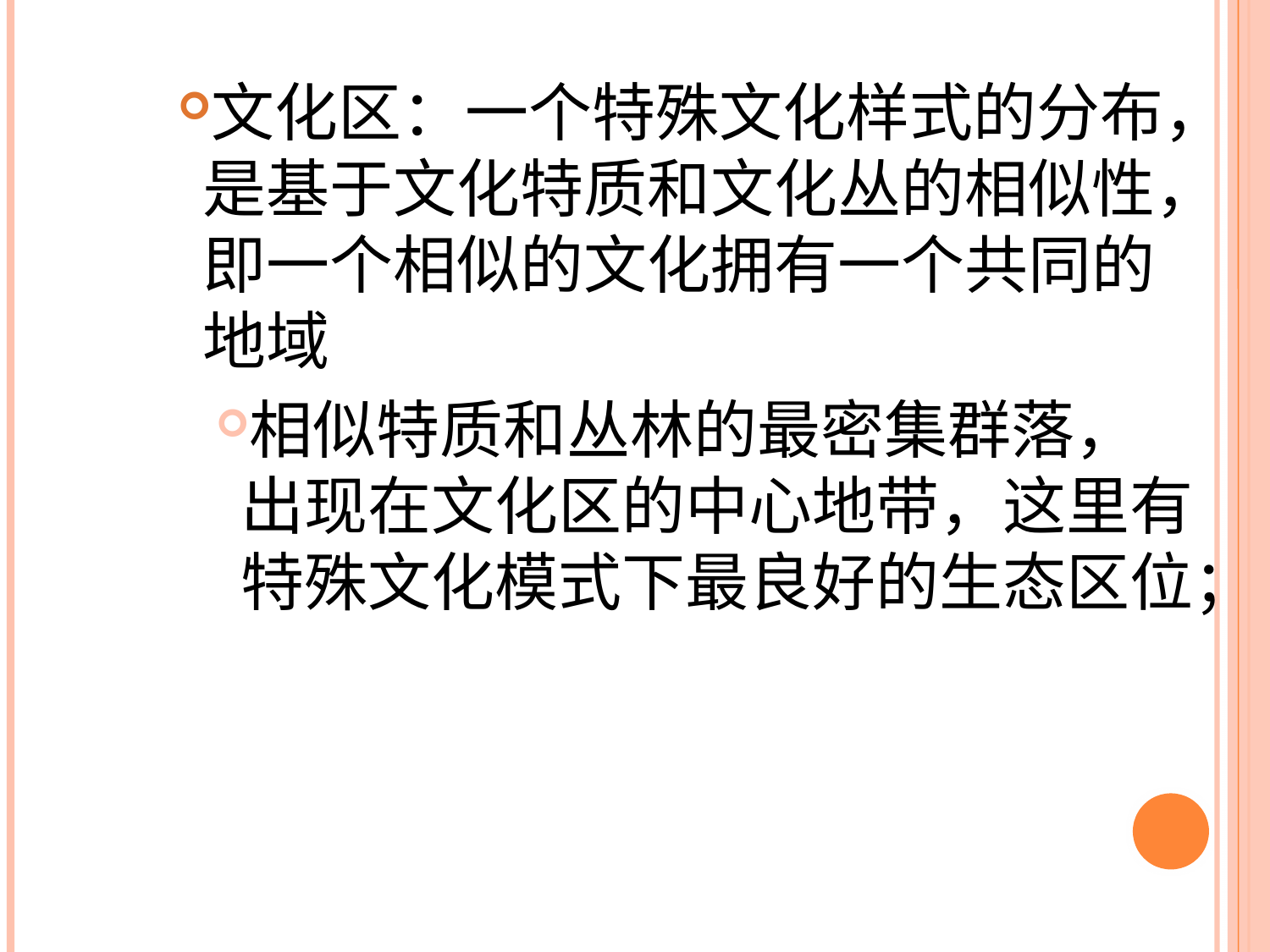

文化区：一个特殊文化样式的分布，是基于文化特质和文化丛的相似性，即一个相似的文化拥有一个共同的地域
相似特质和丛林的最密集群落，出现在文化区的中心地带，这里有特殊文化模式下最良好的生态区位；